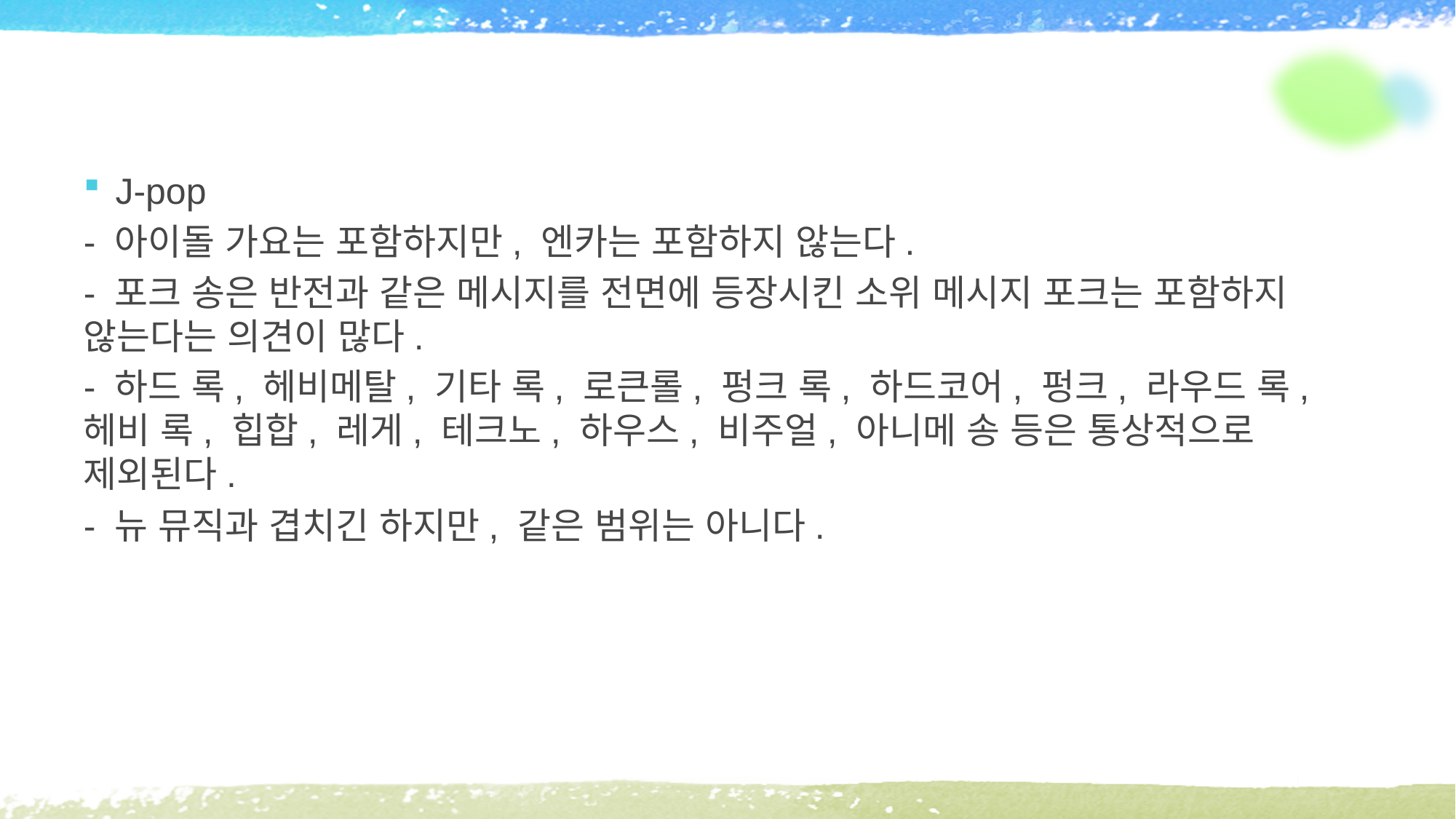

#
J-pop
- 아이돌 가요는 포함하지만, 엔카는 포함하지 않는다.
- 포크 송은 반전과 같은 메시지를 전면에 등장시킨 소위 메시지 포크는 포함하지 않는다는 의견이 많다.
- 하드 록, 헤비메탈, 기타 록, 로큰롤, 펑크 록, 하드코어, 펑크, 라우드 록, 헤비 록, 힙합, 레게, 테크노, 하우스, 비주얼, 아니메 송 등은 통상적으로 제외된다.
- 뉴 뮤직과 겹치긴 하지만, 같은 범위는 아니다.